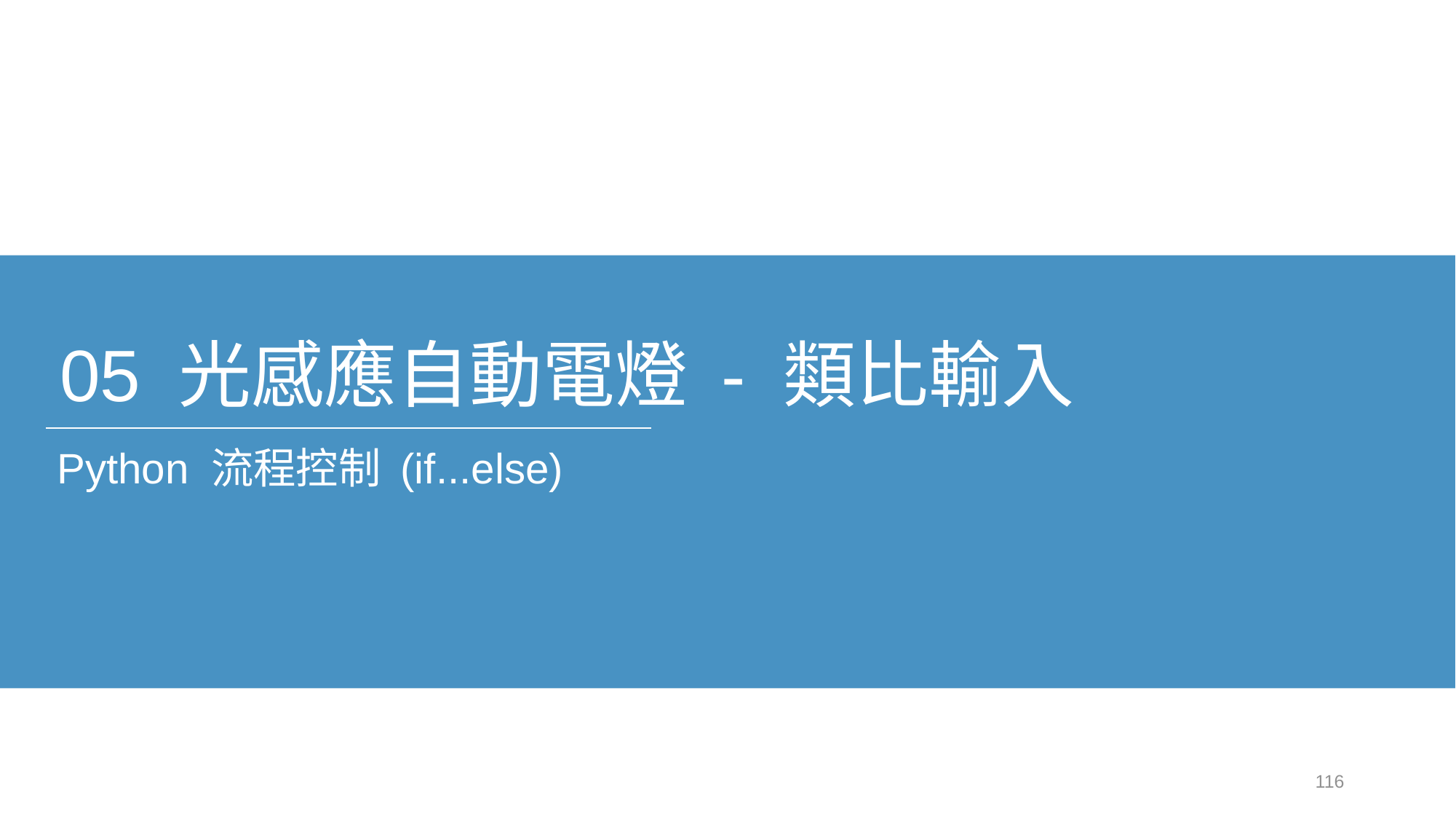

05 光感應自動電燈 - 類比輸入
Python 流程控制 (if...else)
116